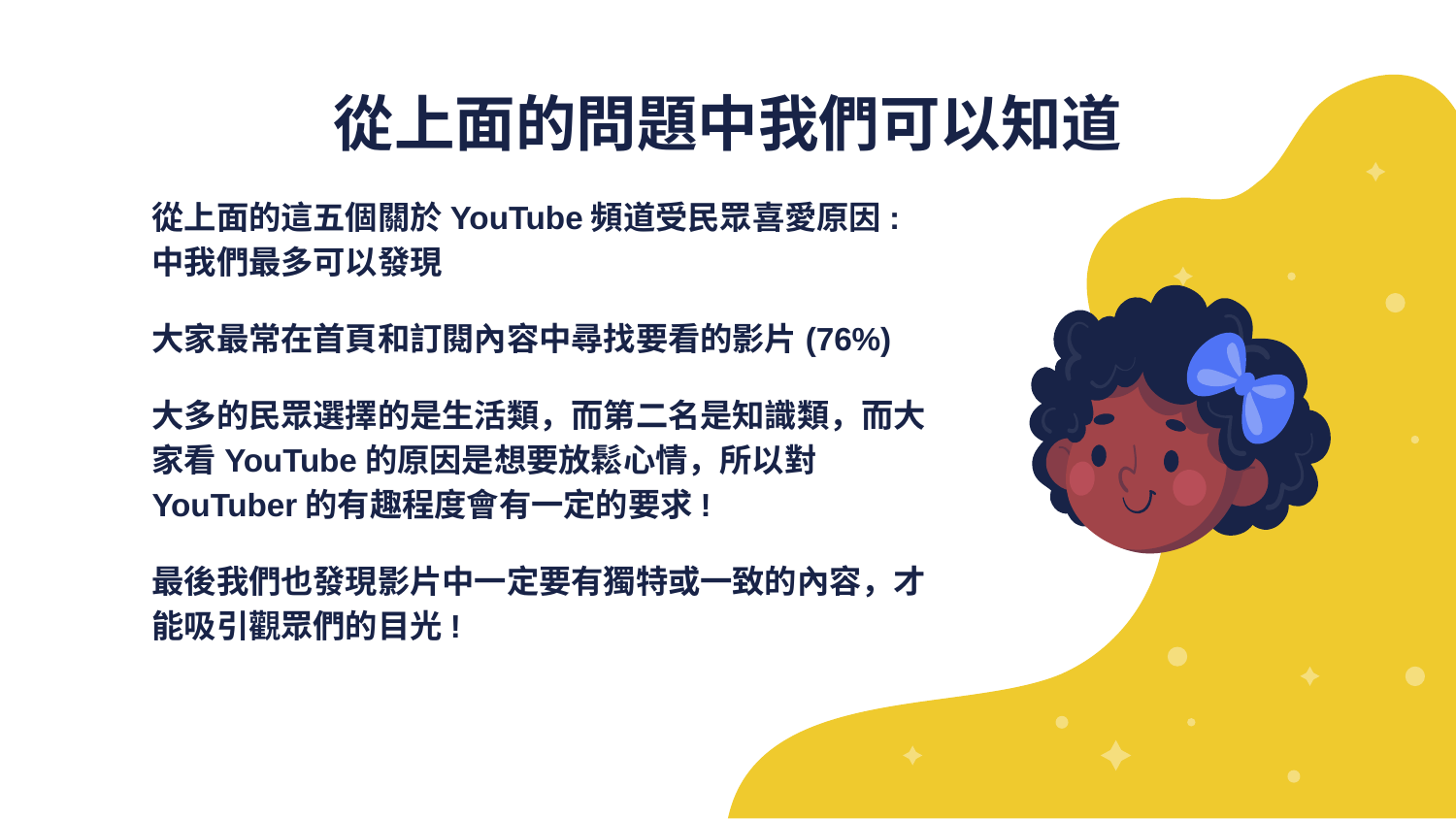

# 從上面的問題中我們可以知道
從上面的這五個關於YouTube頻道受民眾喜愛原因:中我們最多可以發現
大家最常在首頁和訂閱內容中尋找要看的影片(76%)
大多的民眾選擇的是生活類，而第二名是知識類，而大家看YouTube的原因是想要放鬆心情，所以對YouTuber的有趣程度會有一定的要求!
最後我們也發現影片中一定要有獨特或一致的內容，才能吸引觀眾們的目光!